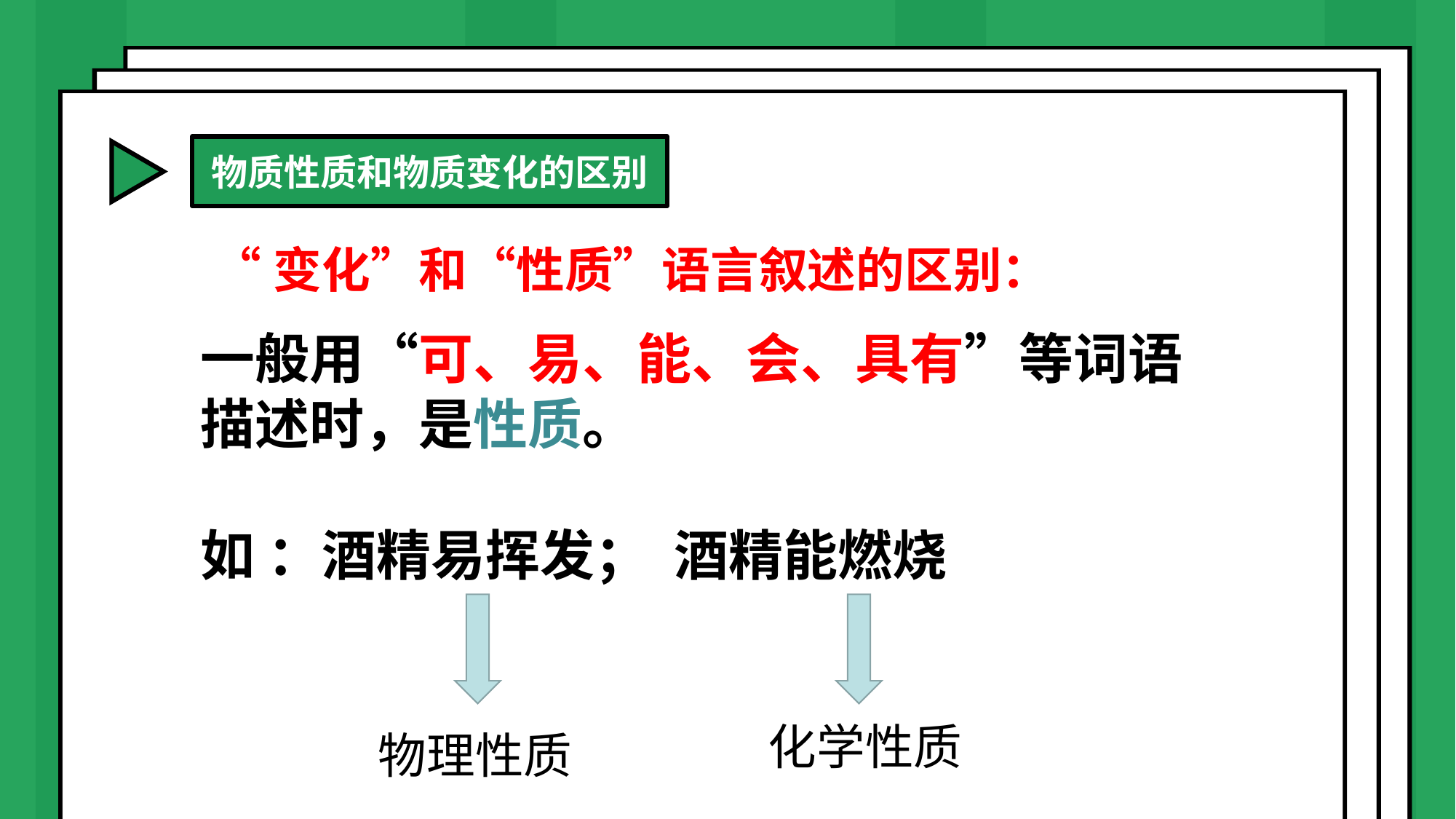

物质性质和物质变化的区别

“变化”和“性质”语言叙述的区别：
一般用“可、易、能、会、具有”等词语描述时，是性质。

如 ：酒精易挥发；  酒精能燃烧

化学性质
物理性质